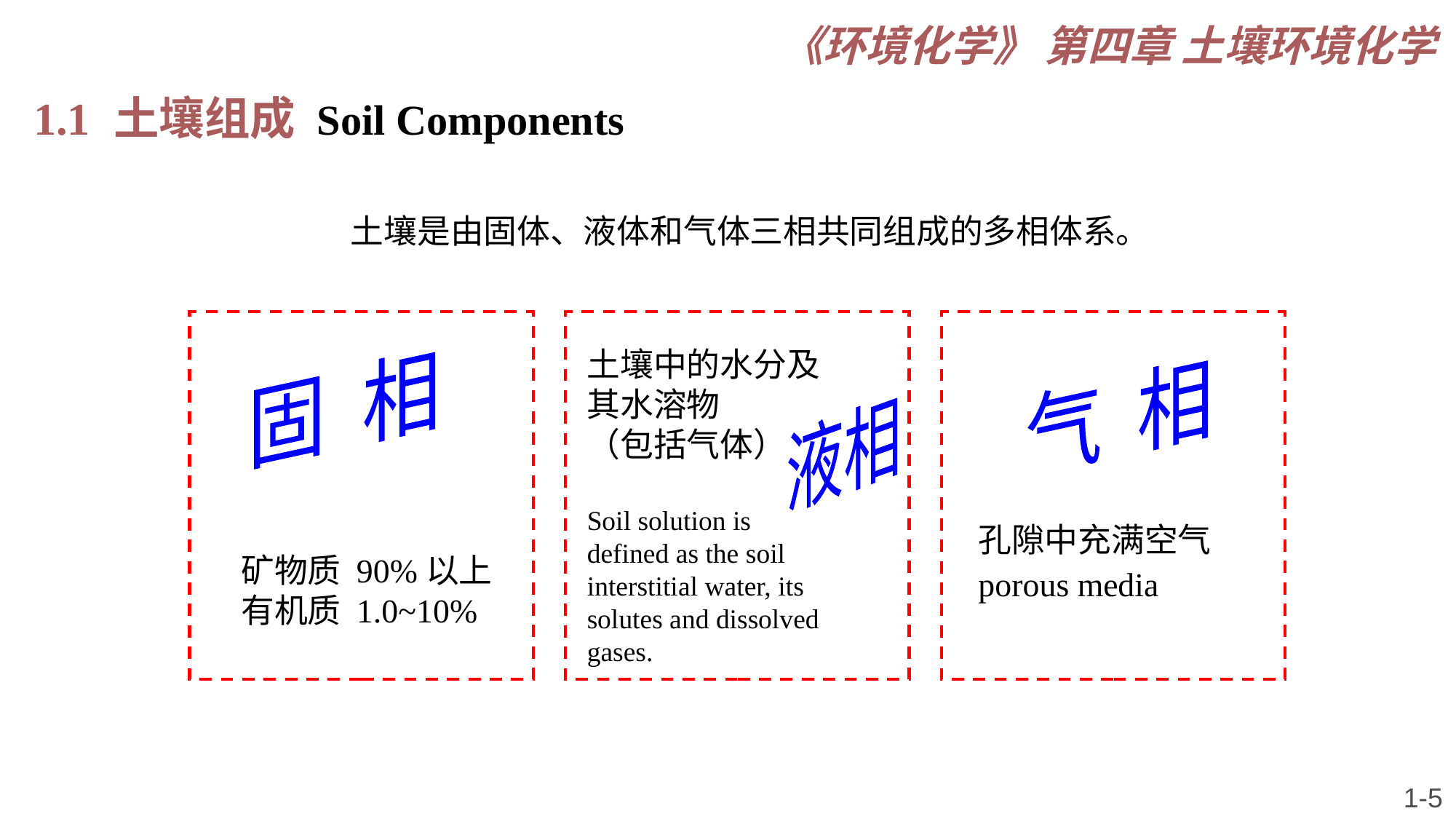

《环境化学》 第四章 土壤环境化学
1.1 土壤组成 Soil Components

土壤是由固体、液体和气体三相共同组成的多相体系。

土壤中的水分及其水溶物
（包括气体）

Soil solution is defined as the soil interstitial water, its solutes and dissolved gases.
固  相
气  相
液相
孔隙中充满空气
porous media

矿物质 90%以上
有机质 1.0~10%
1-5